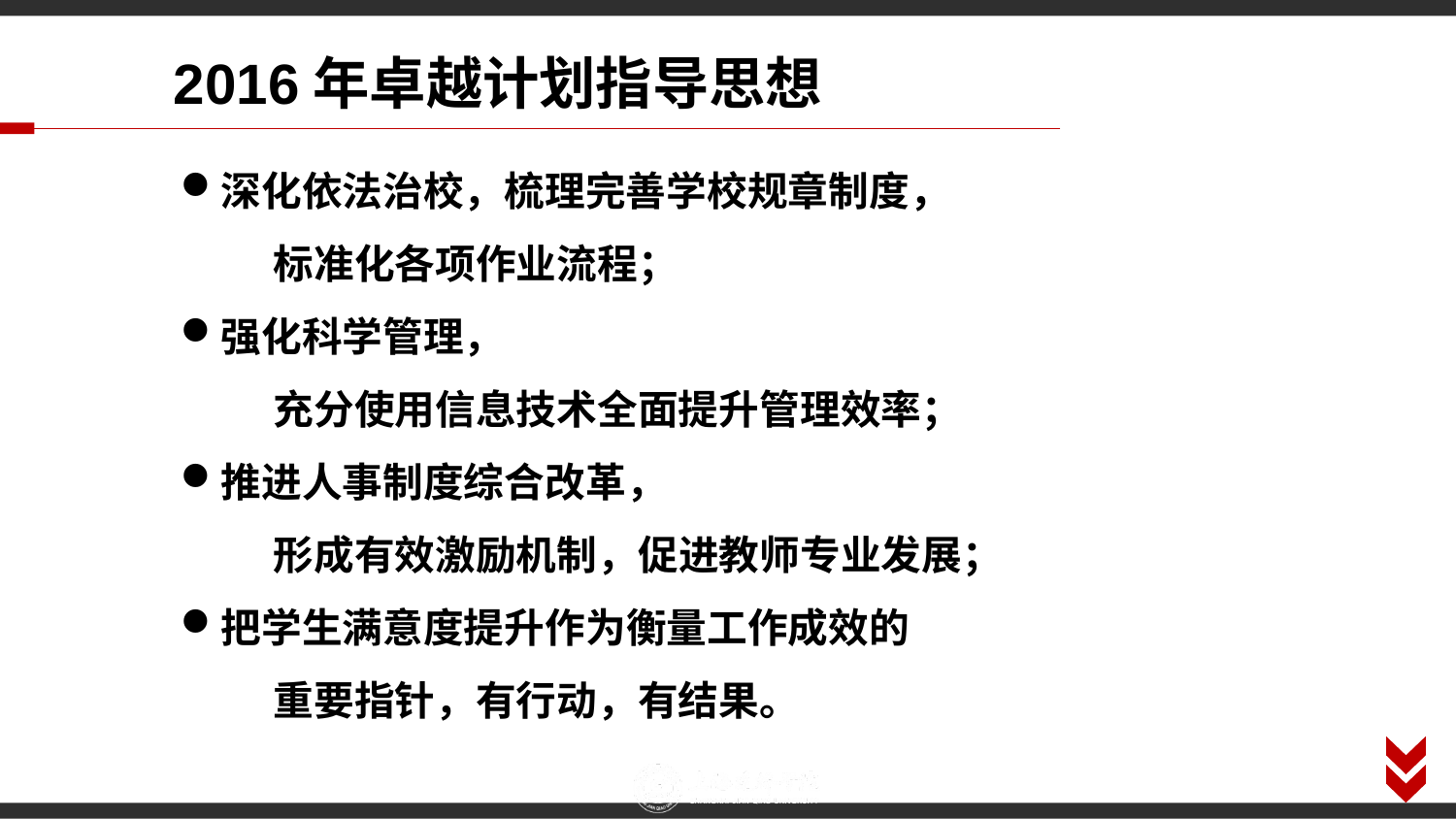

2016年卓越计划指导思想

深化依法治校，梳理完善学校规章制度，
         标准化各项作业流程；
强化科学管理，
         充分使用信息技术全面提升管理效率；
推进人事制度综合改革，
         形成有效激励机制，促进教师专业发展；
把学生满意度提升作为衡量工作成效的
         重要指针，有行动，有结果。